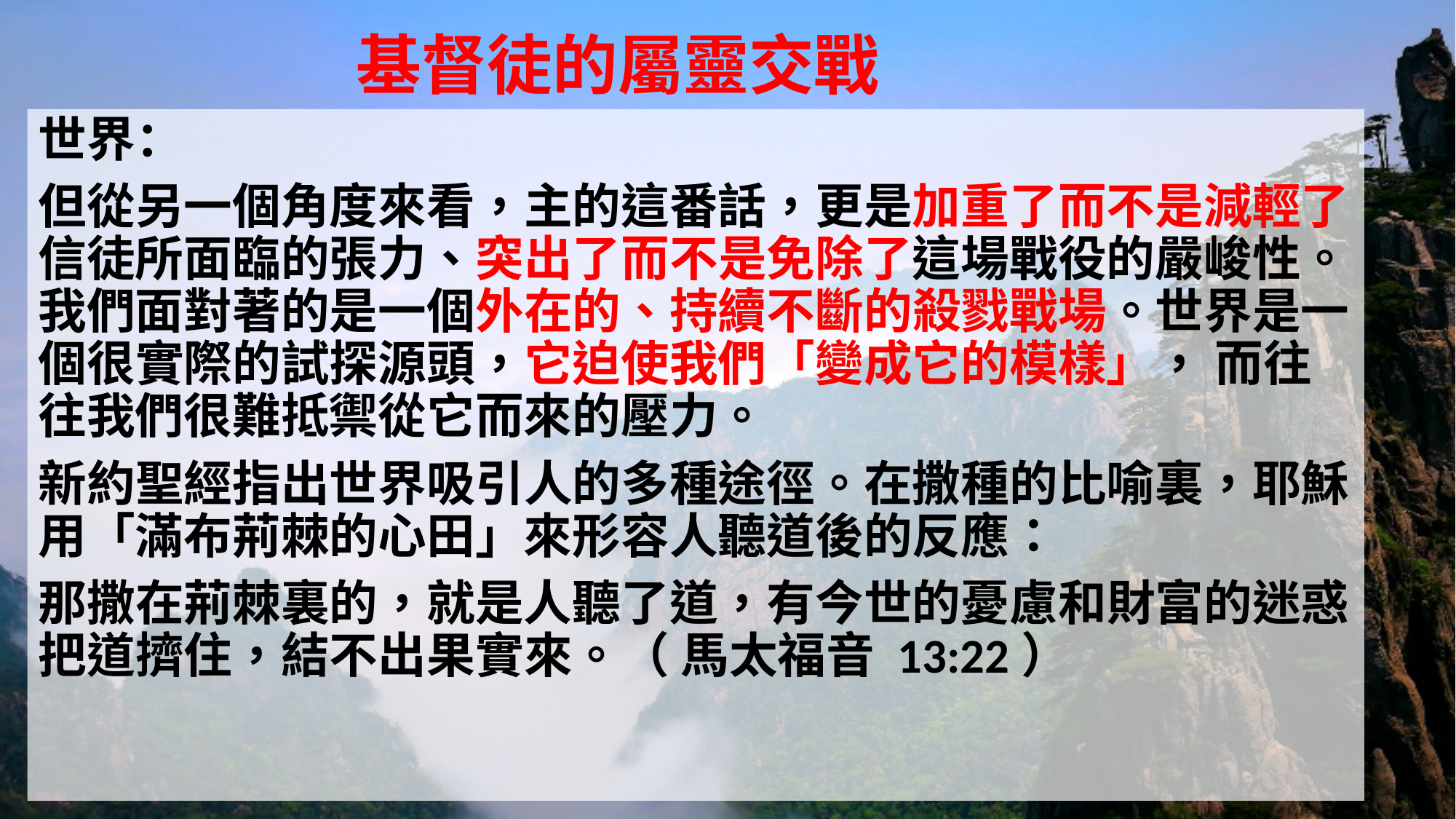

# 基督徒的屬靈交戰
世界：
但從另一個角度來看，主的這番話，更是加重了而不是減輕了信徒所面臨的張力、突出了而不是免除了這場戰役的嚴峻性。我們面對著的是一個外在的、持續不斷的殺戮戰場。世界是一個很實際的試探源頭，它迫使我們「變成它的模樣」， 而往往我們很難抵禦從它而來的壓力。
新約聖經指出世界吸引人的多種途徑。在撒種的比喻裏，耶穌用「滿布荊棘的心田」來形容人聽道後的反應：
那撒在荊棘裏的，就是人聽了道，有今世的憂慮和財富的迷惑把道擠住，結不出果實來。（ 馬太福音 13:22）